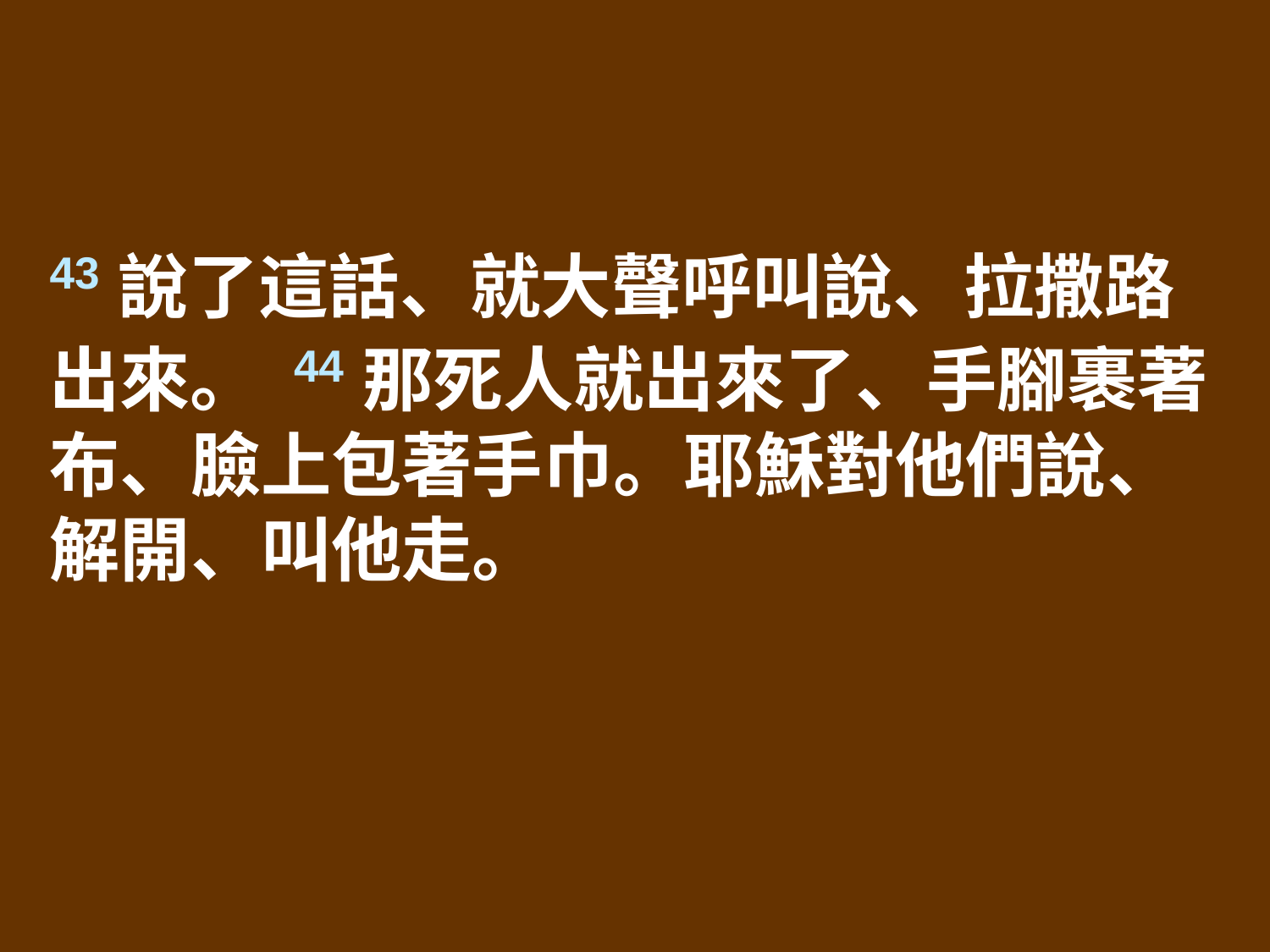

43說了這話、就大聲呼叫說、拉撒路出來。 44那死人就出來了、手腳裹著布、臉上包著手巾。耶穌對他們說、解開、叫他走。